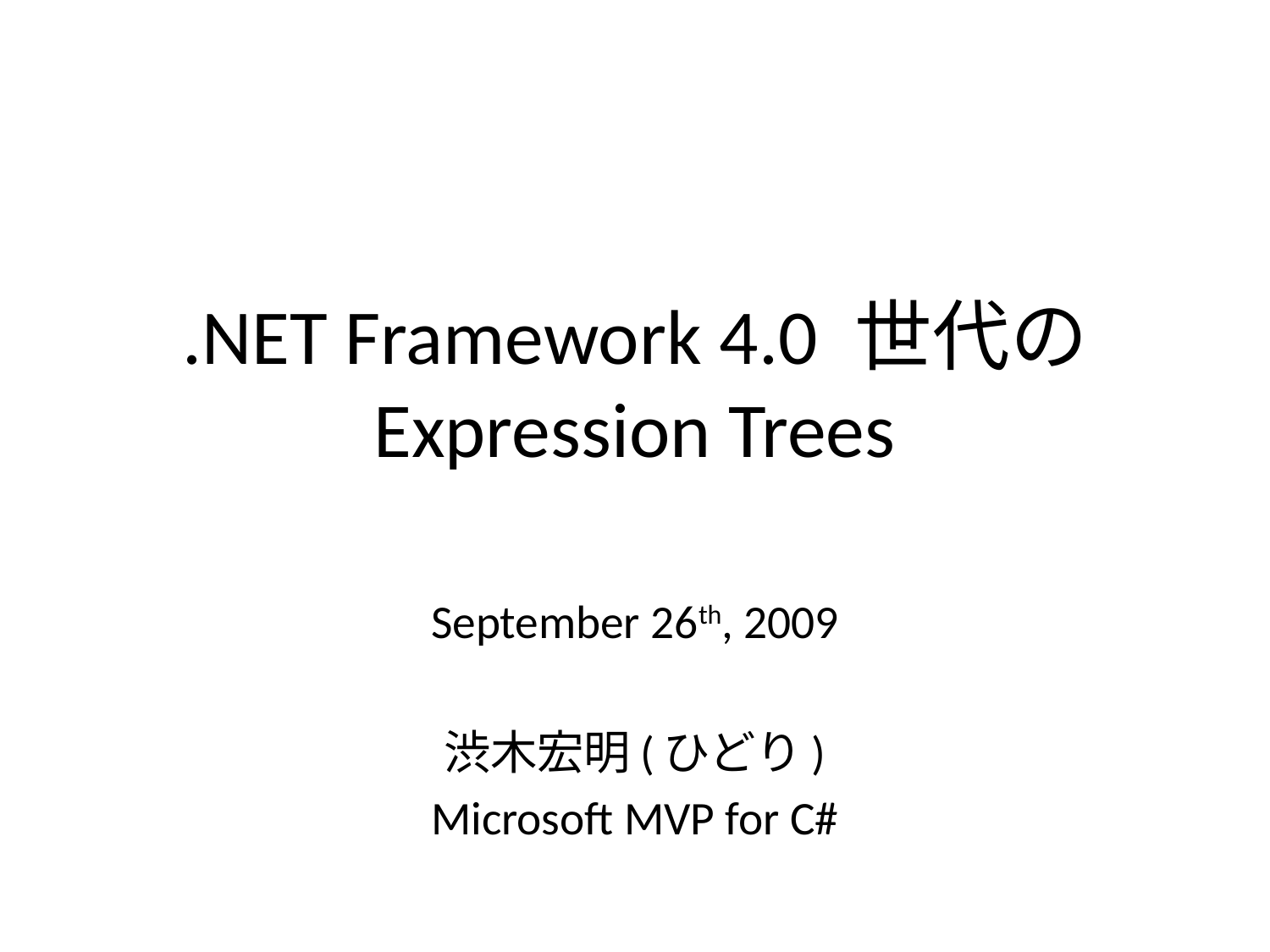

# .NET Framework 4.0 世代の Expression Trees
September 26th, 2009

渋木宏明(ひどり)
Microsoft MVP for C#